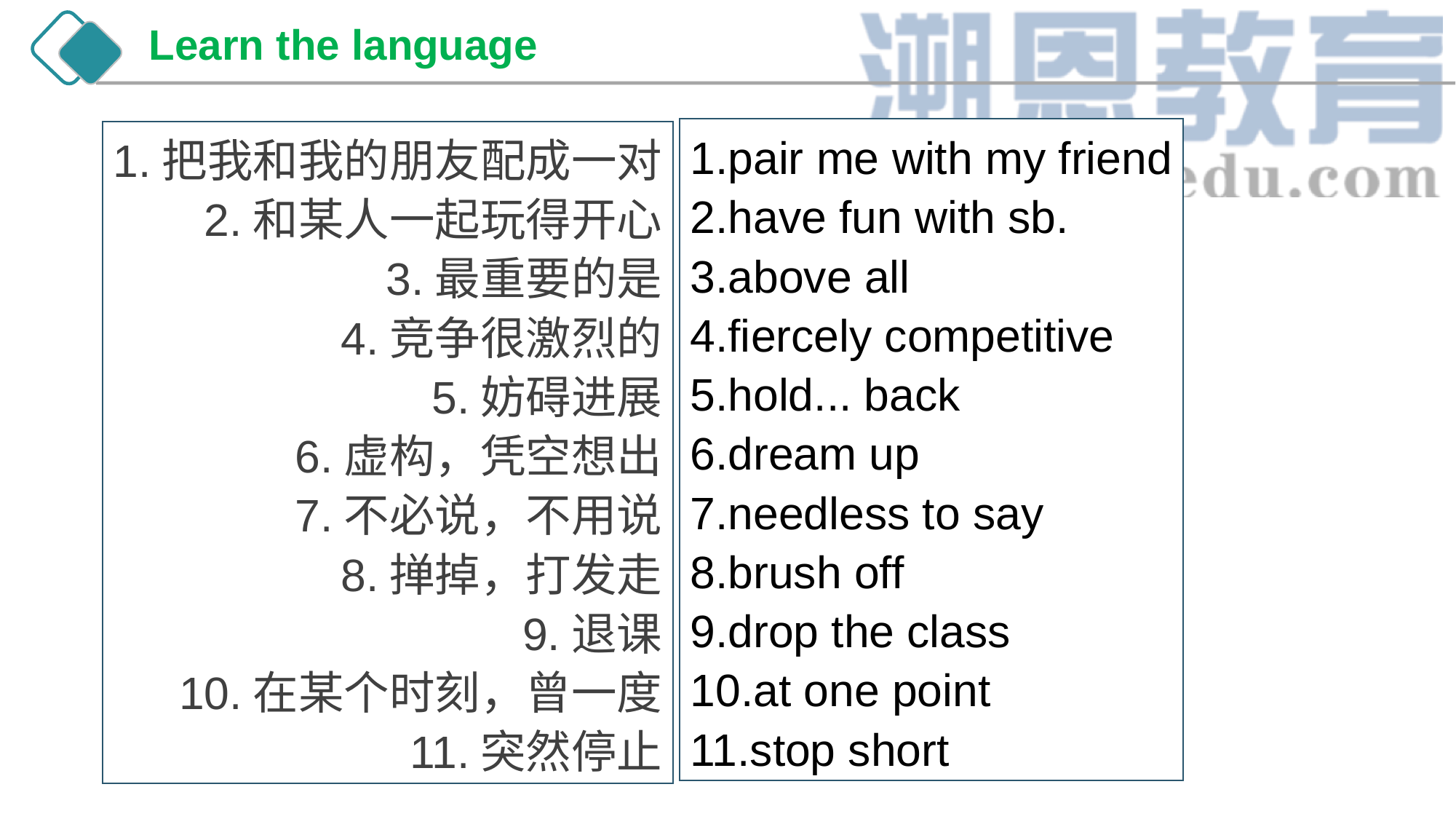

Learn the language
1.pair me with my friend
2.have fun with sb.
3.above all
4.fiercely competitive
5.hold... back
6.dream up
7.needless to say
8.brush off
9.drop the class
10.at one point
11.stop short
1.把我和我的朋友配成一对
2.和某人一起玩得开心
3.最重要的是
4.竞争很激烈的
5.妨碍进展
6.虚构，凭空想出
7.不必说，不用说
8.掸掉，打发走
9.退课
10.在某个时刻，曾一度
11.突然停止